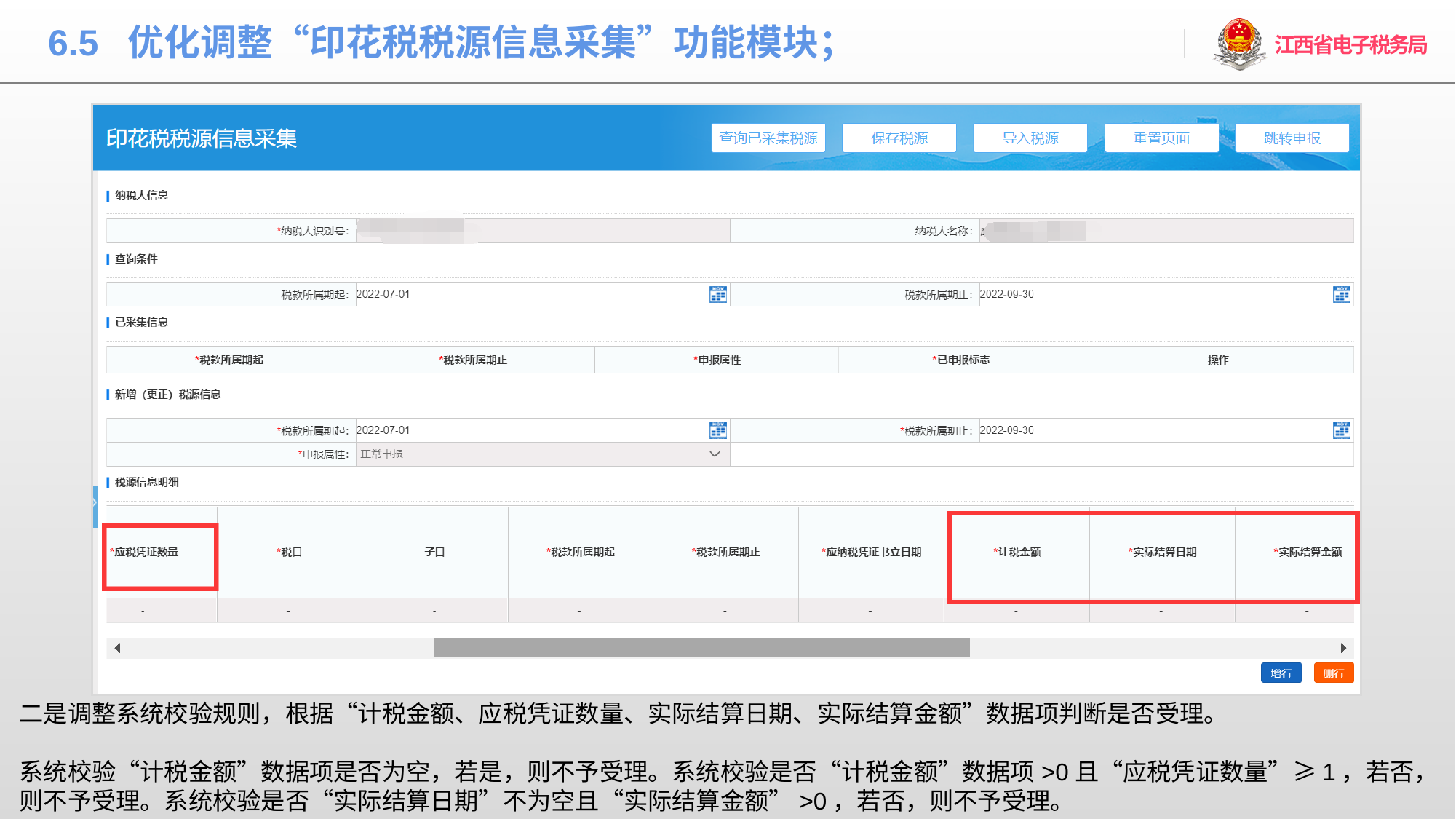

6.5  优化调整“印花税税源信息采集”功能模块；

二是调整系统校验规则，根据“计税金额、应税凭证数量、实际结算日期、实际结算金额”数据项判断是否受理。

系统校验“计税金额”数据项是否为空，若是，则不予受理。系统校验是否“计税金额”数据项>0且“应税凭证数量”≥1，若否，则不予受理。系统校验是否“实际结算日期”不为空且“实际结算金额”>0，若否，则不予受理。